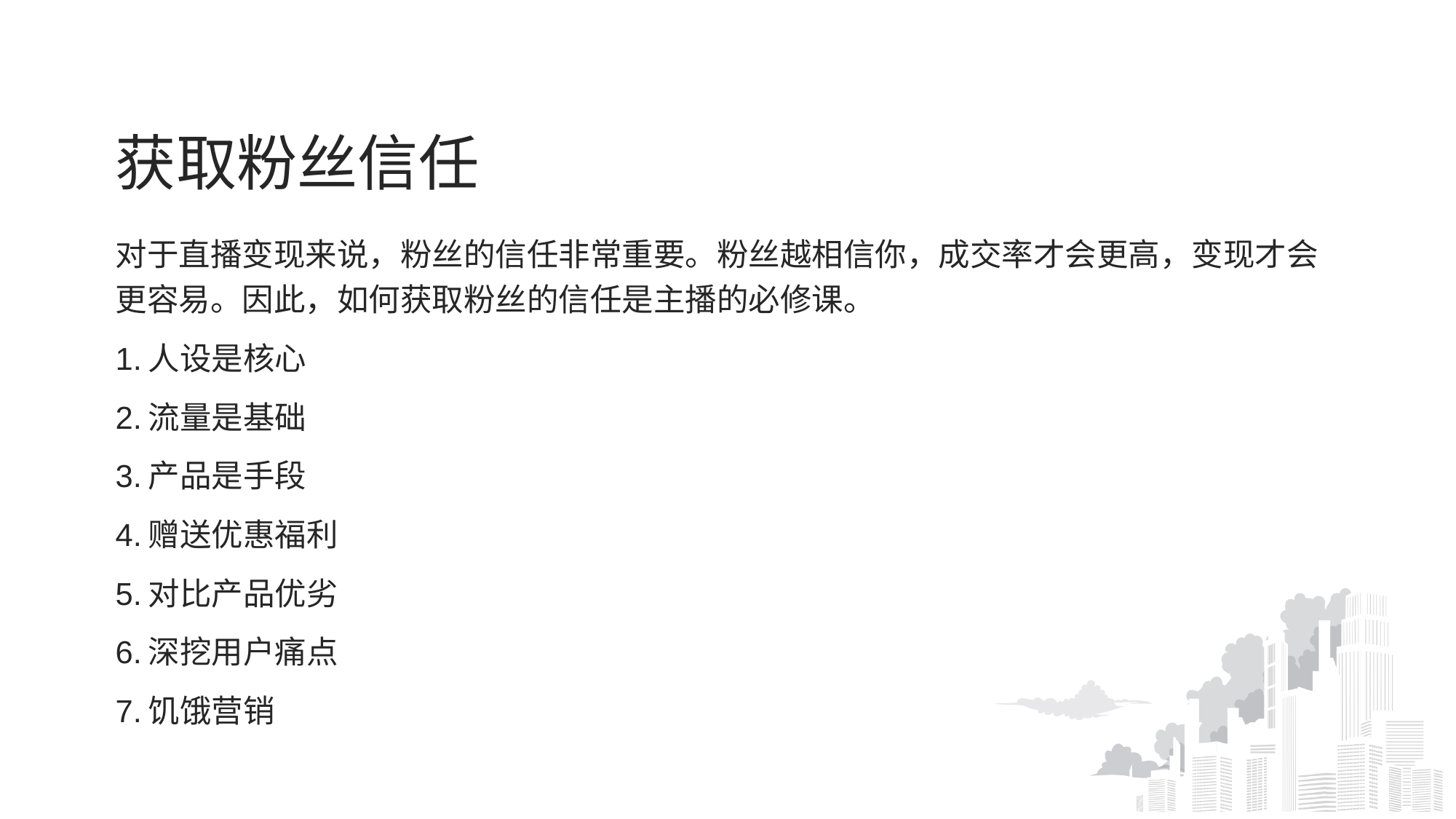

# 获取粉丝信任
对于直播变现来说，粉丝的信任非常重要。粉丝越相信你，成交率才会更高，变现才会更容易。因此，如何获取粉丝的信任是主播的必修课。
1.人设是核心
2.流量是基础
3.产品是手段
4.赠送优惠福利
5.对比产品优劣
6.深挖用户痛点
7.饥饿营销